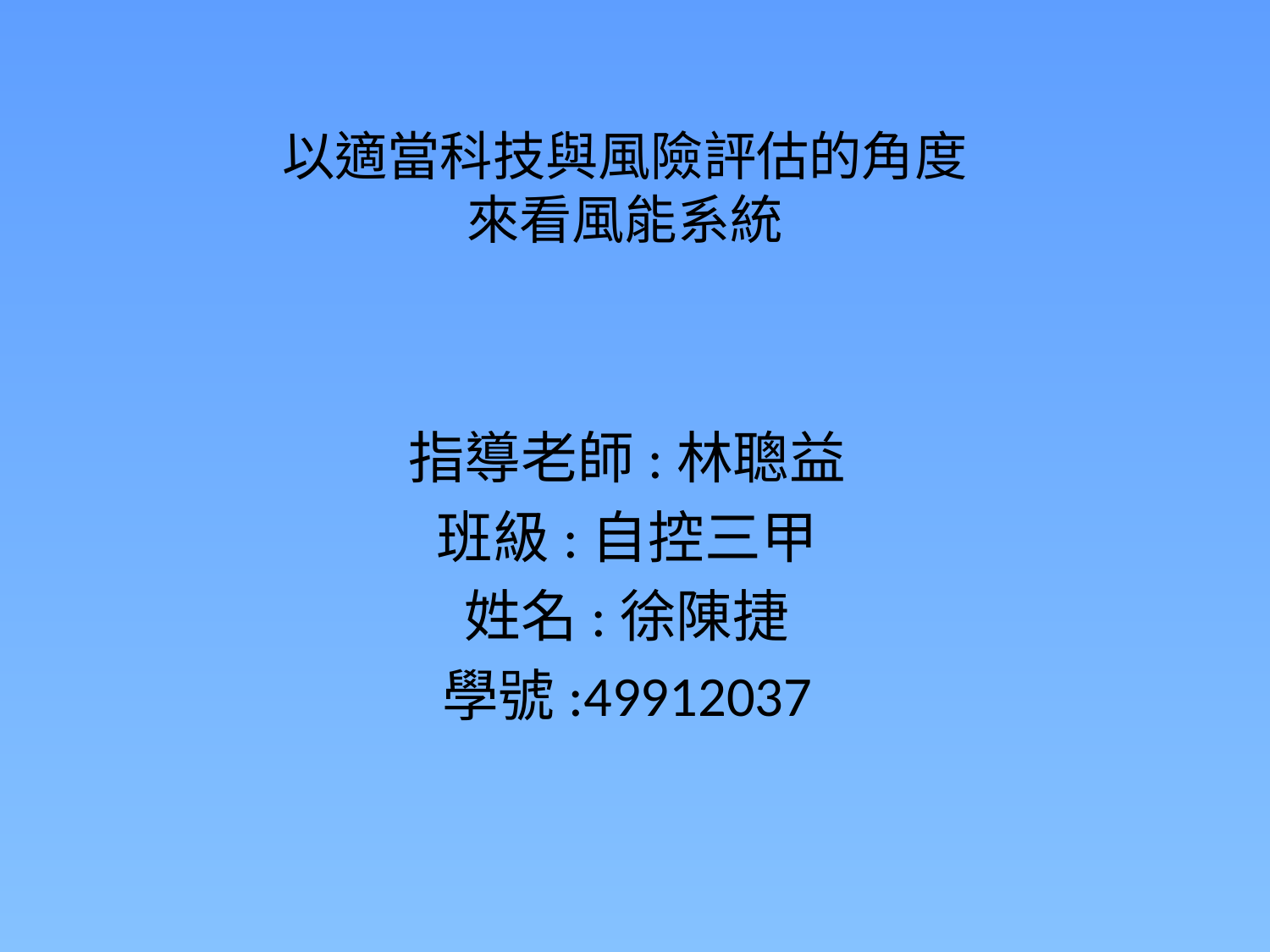

# 以適當科技與風險評估的角度 來看風能系統
指導老師:林聰益
班級:自控三甲
姓名:徐陳捷
學號:49912037